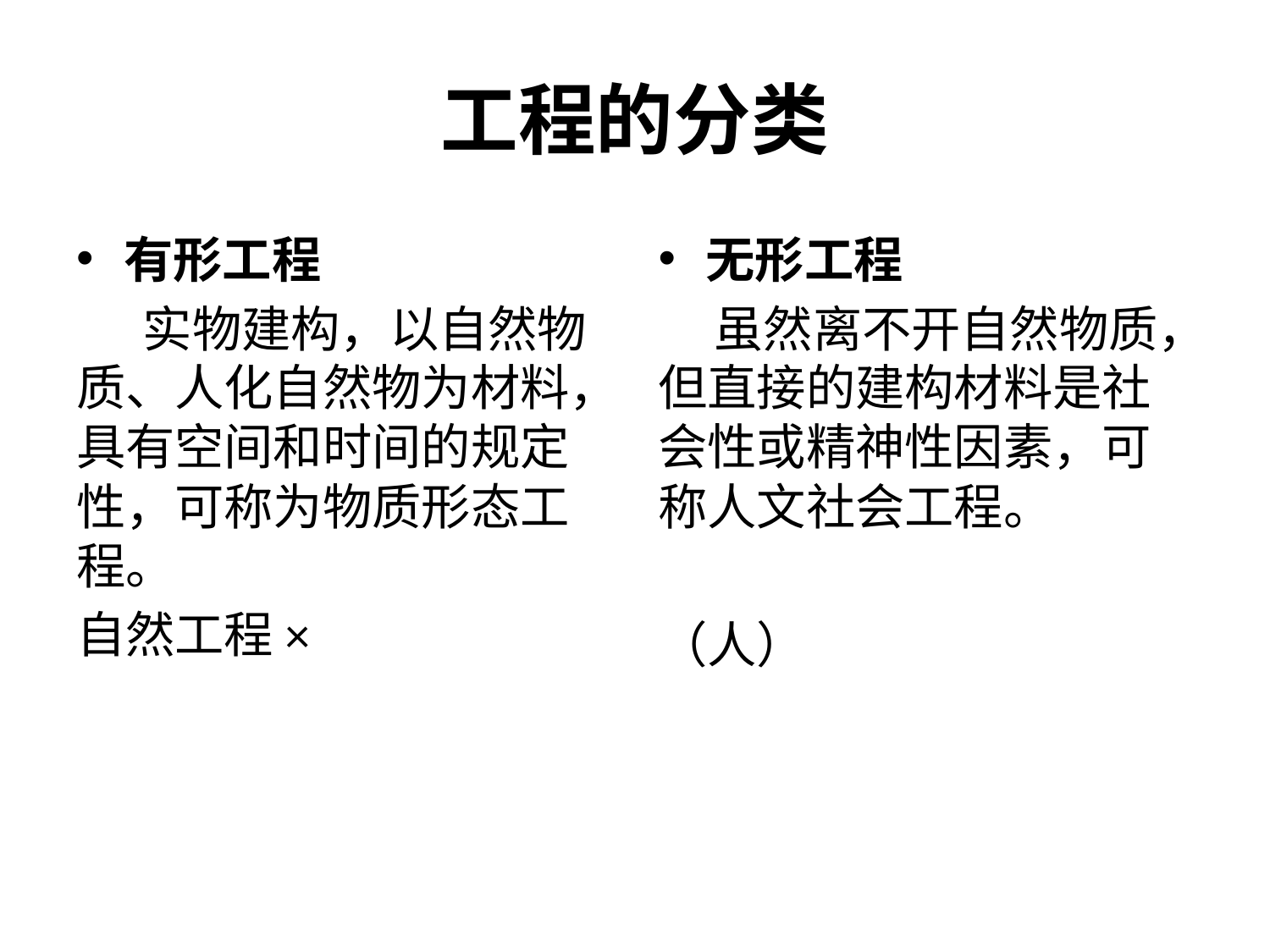

# 工程的分类
有形工程
     实物建构，以自然物质、人化自然物为材料，具有空间和时间的规定性，可称为物质形态工程。
自然工程×
无形工程
    虽然离不开自然物质，但直接的建构材料是社会性或精神性因素，可称人文社会工程。

（人）